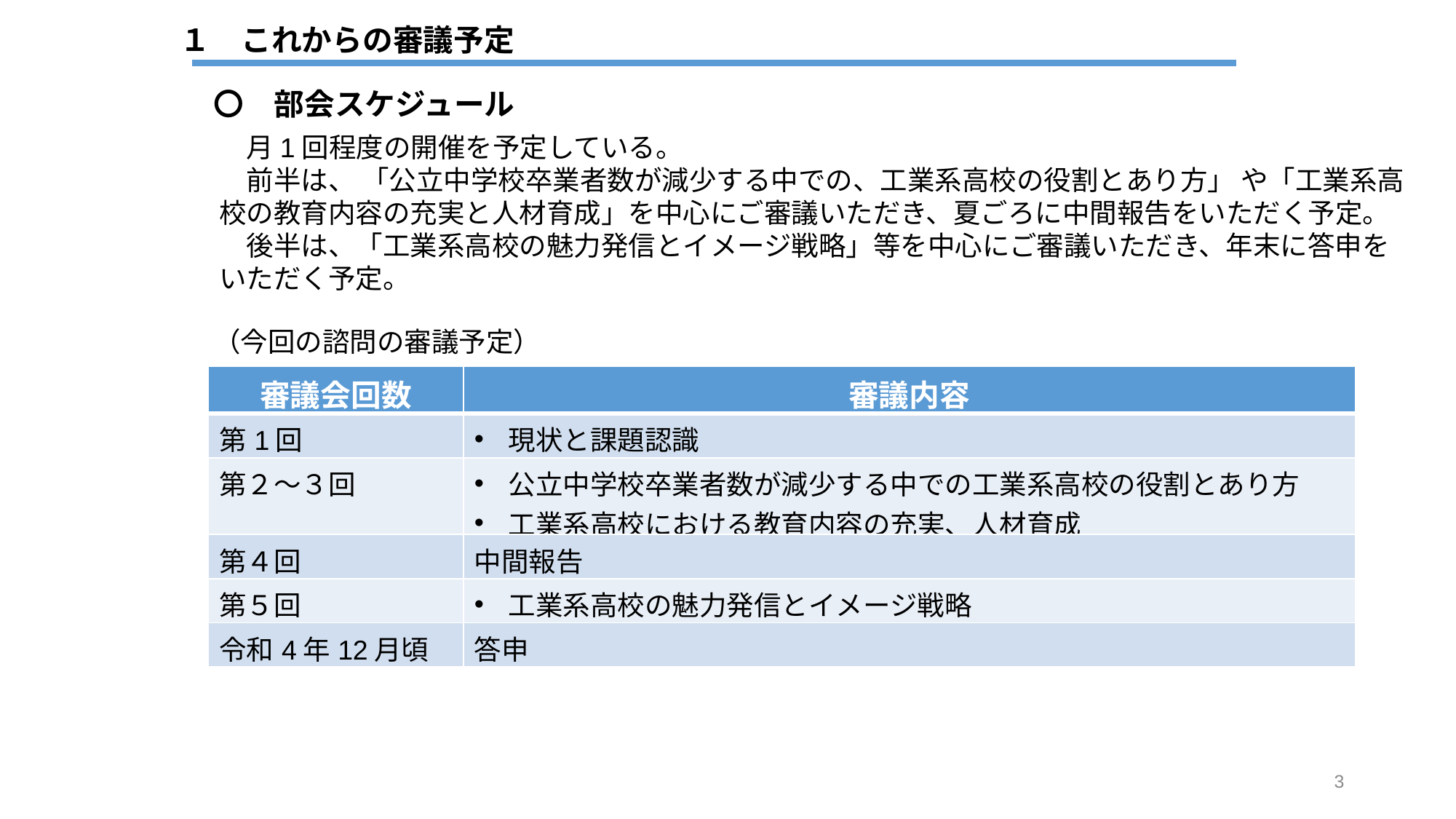

１　これからの審議予定
〇　部会スケジュール
　月1回程度の開催を予定している。
　前半は、 「公立中学校卒業者数が減少する中での、工業系高校の役割とあり方」 や「工業系高校の教育内容の充実と人材育成」を中心にご審議いただき、夏ごろに中間報告をいただく予定。
　後半は、「工業系高校の魅力発信とイメージ戦略」等を中心にご審議いただき、年末に答申をいただく予定。
（今回の諮問の審議予定）
| 審議会回数 | 審議内容 |
| --- | --- |
| 第1回 | 現状と課題認識 |
| 第２～３回 | 公立中学校卒業者数が減少する中での工業系高校の役割とあり方 工業系高校における教育内容の充実、人材育成 |
| 第４回 | 中間報告 |
| 第５回 | 工業系高校の魅力発信とイメージ戦略 |
| 令和4年12月頃 | 答申 |
3